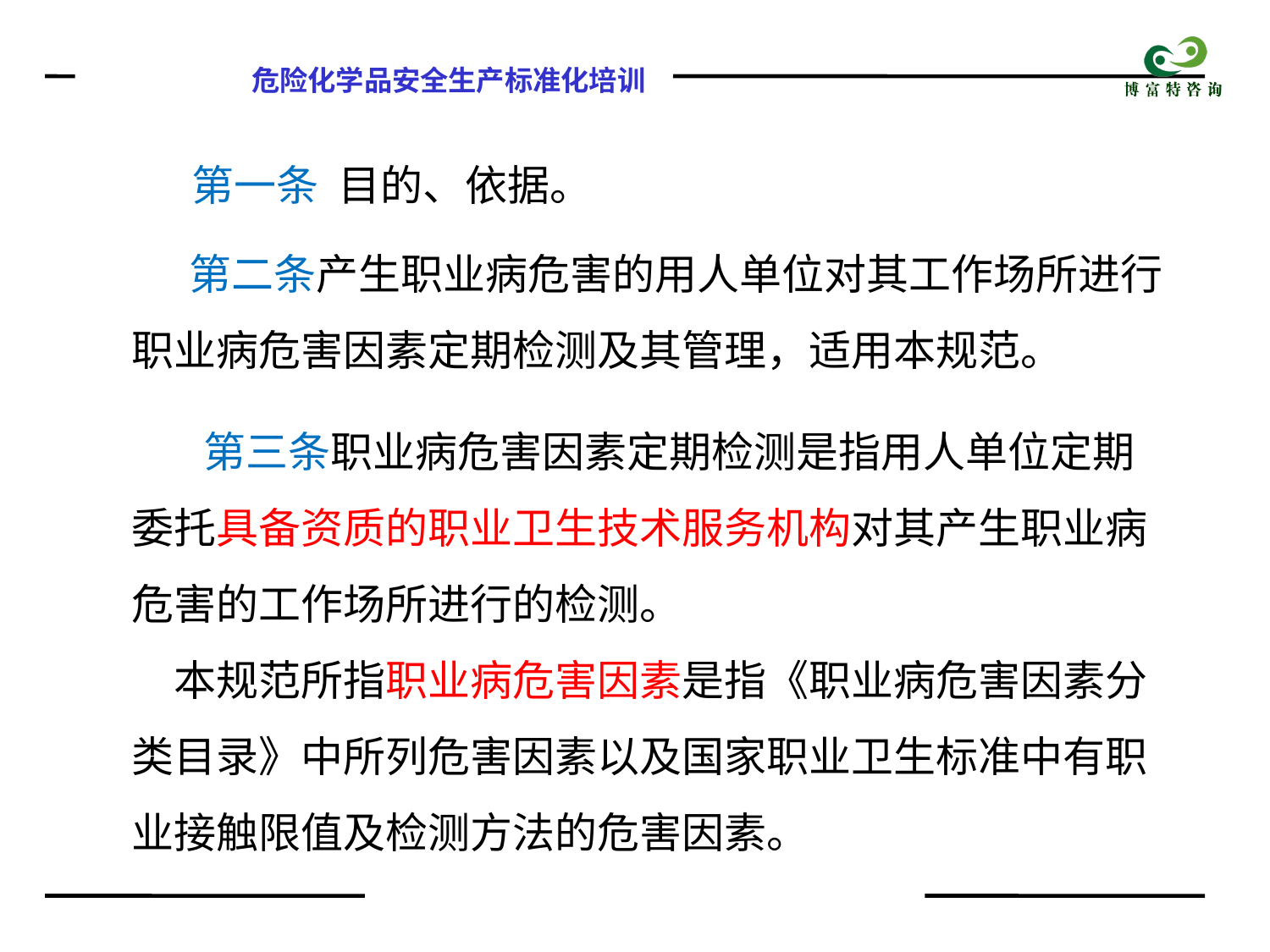

第一条  目的、依据。
     第二条产生职业病危害的用人单位对其工作场所进行职业病危害因素定期检测及其管理，适用本规范。
  第三条职业病危害因素定期检测是指用人单位定期委托具备资质的职业卫生技术服务机构对其产生职业病危害的工作场所进行的检测。
本规范所指职业病危害因素是指《职业病危害因素分类目录》中所列危害因素以及国家职业卫生标准中有职业接触限值及检测方法的危害因素。